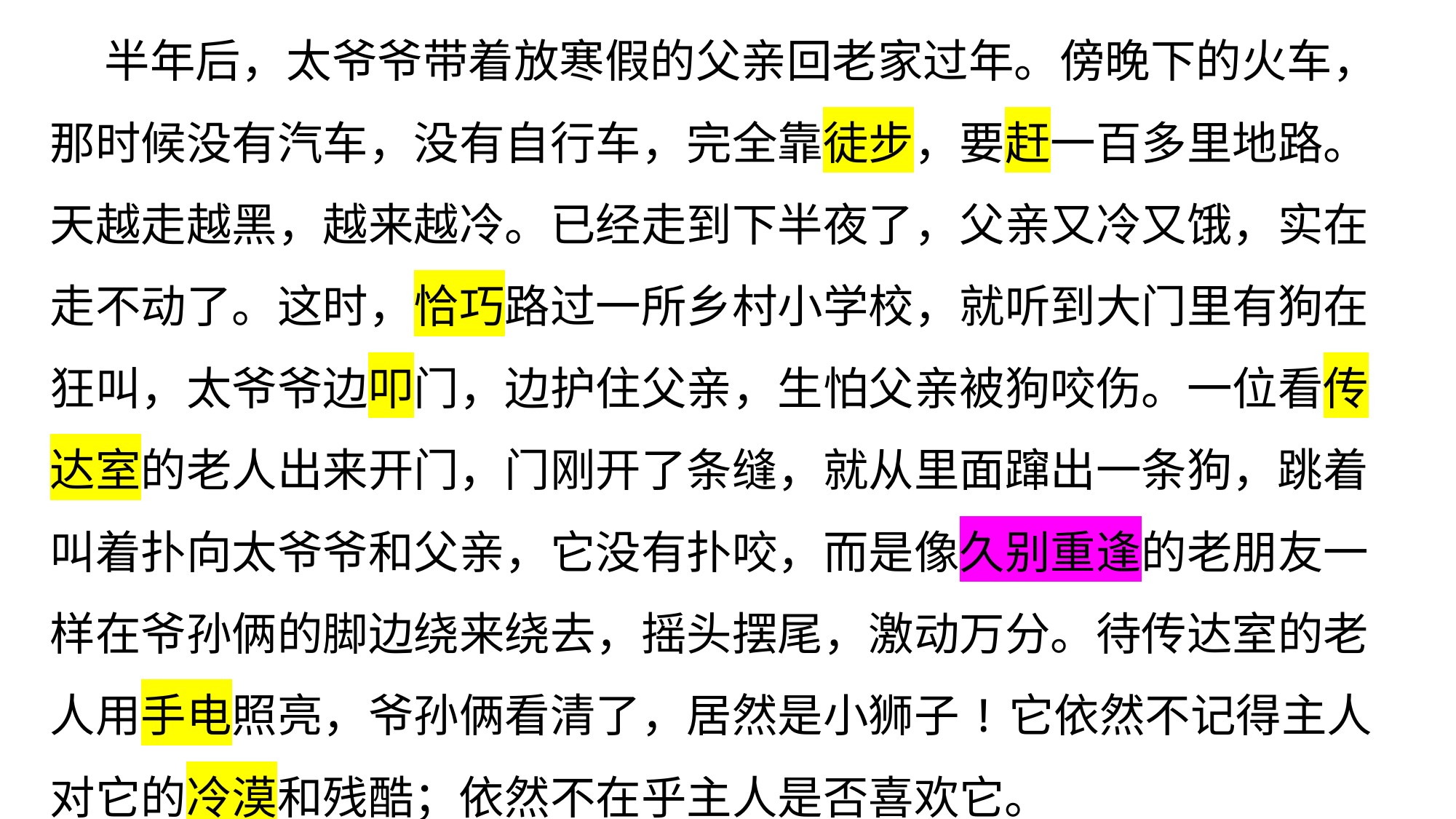

半年后，太爷爷带着放寒假的父亲回老家过年。傍晚下的火车，那时候没有汽车，没有自行车，完全靠徒步，要赶一百多里地路。天越走越黑，越来越冷。已经走到下半夜了，父亲又冷又饿，实在走不动了。这时，恰巧路过一所乡村小学校，就听到大门里有狗在狂叫，太爷爷边叩门，边护住父亲，生怕父亲被狗咬伤。一位看传达室的老人出来开门，门刚开了条缝，就从里面蹿出一条狗，跳着叫着扑向太爷爷和父亲，它没有扑咬，而是像久别重逢的老朋友一样在爷孙俩的脚边绕来绕去，摇头摆尾，激动万分。待传达室的老人用手电照亮，爷孙俩看清了，居然是小狮子!它依然不记得主人对它的冷漠和残酷；依然不在乎主人是否喜欢它。